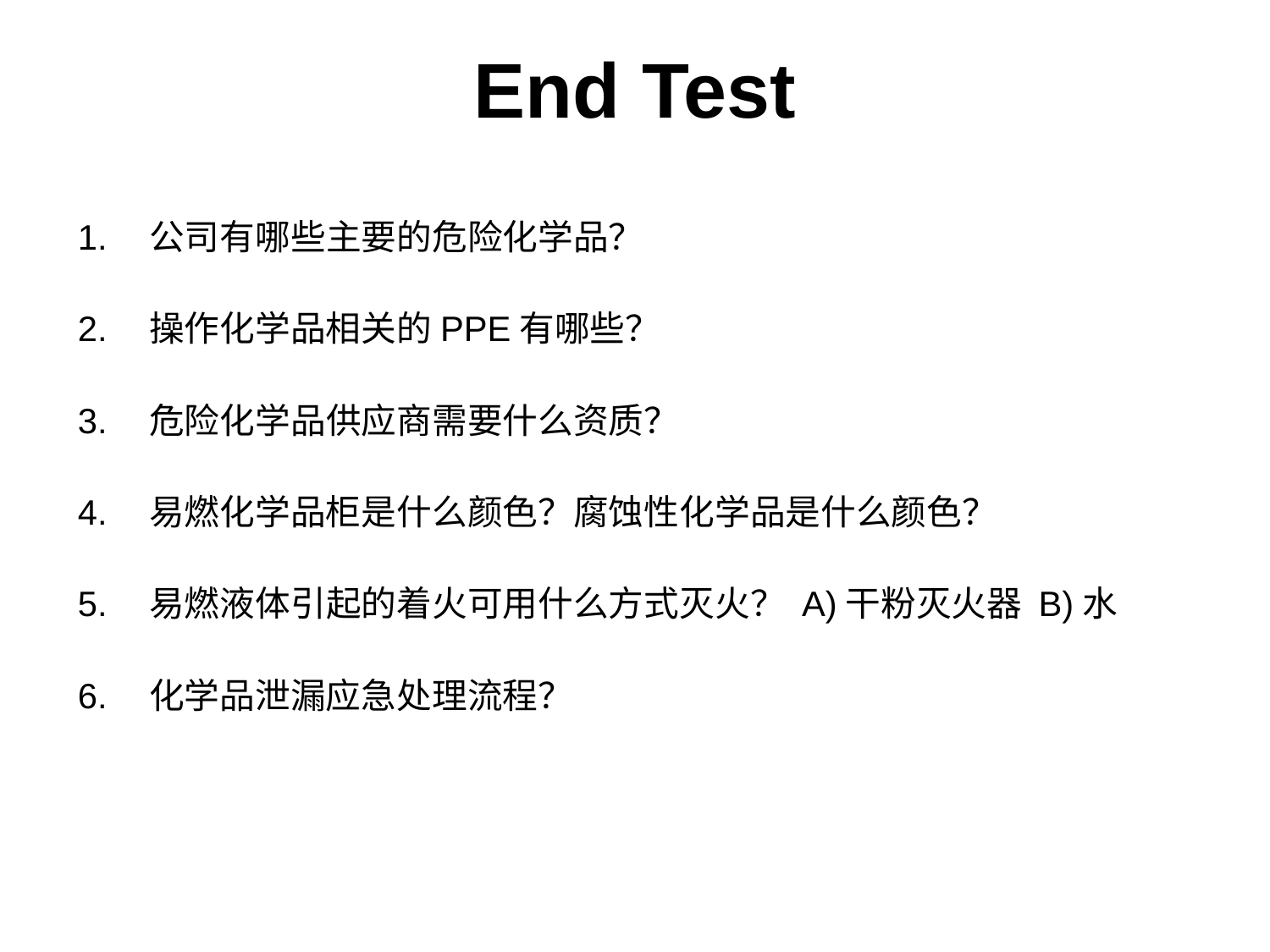

# End Test
公司有哪些主要的危险化学品？
操作化学品相关的PPE有哪些？
危险化学品供应商需要什么资质？
易燃化学品柜是什么颜色？腐蚀性化学品是什么颜色？
易燃液体引起的着火可用什么方式灭火？ A)干粉灭火器 B)水
化学品泄漏应急处理流程？